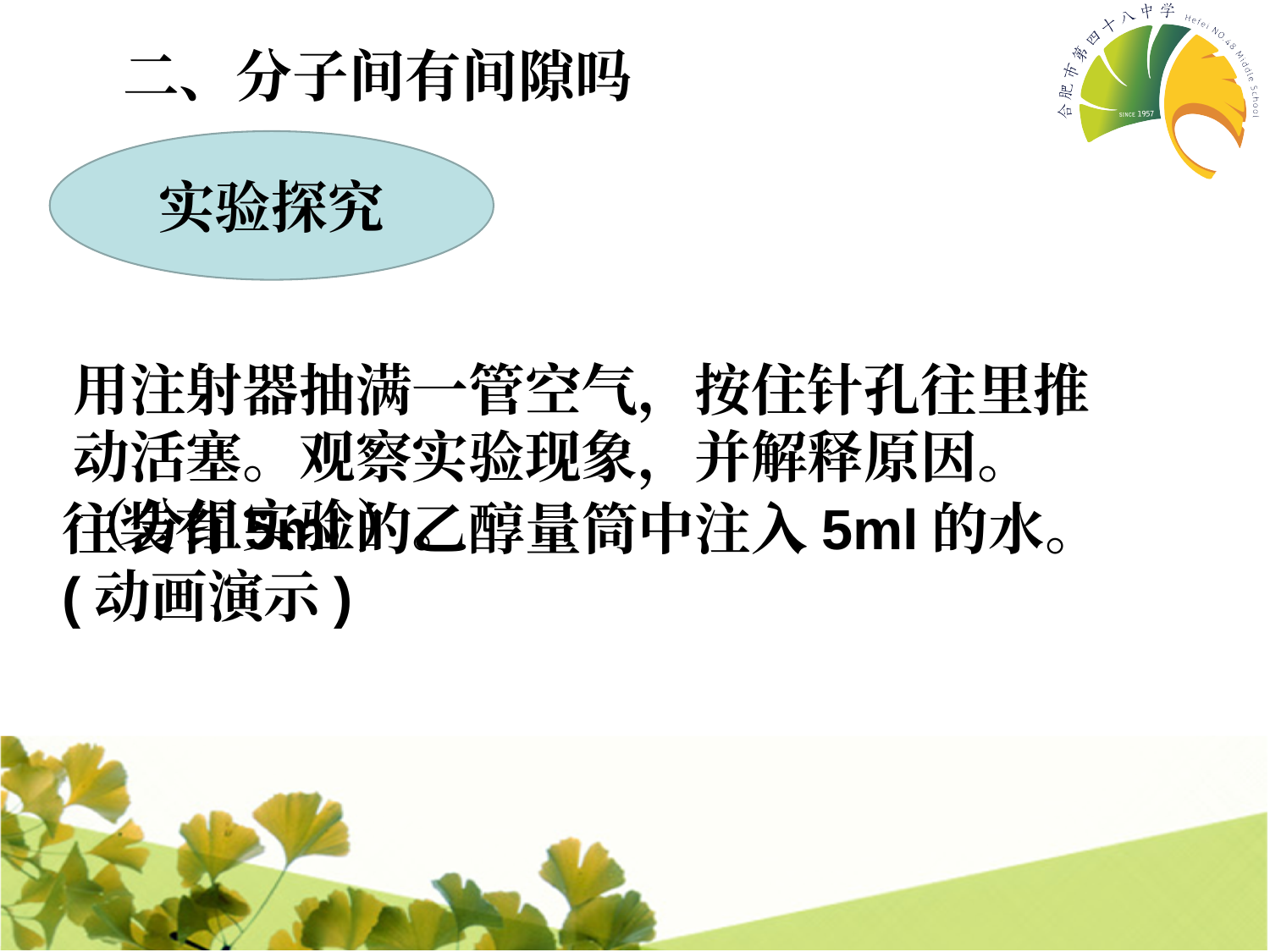

二、分子间有间隙吗
实验探究
用注射器抽满一管空气，按住针孔往里推动活塞。观察实验现象，并解释原因。（分组实验）。

往装有5ml的乙醇量筒中注入5ml的水。 (动画演示)